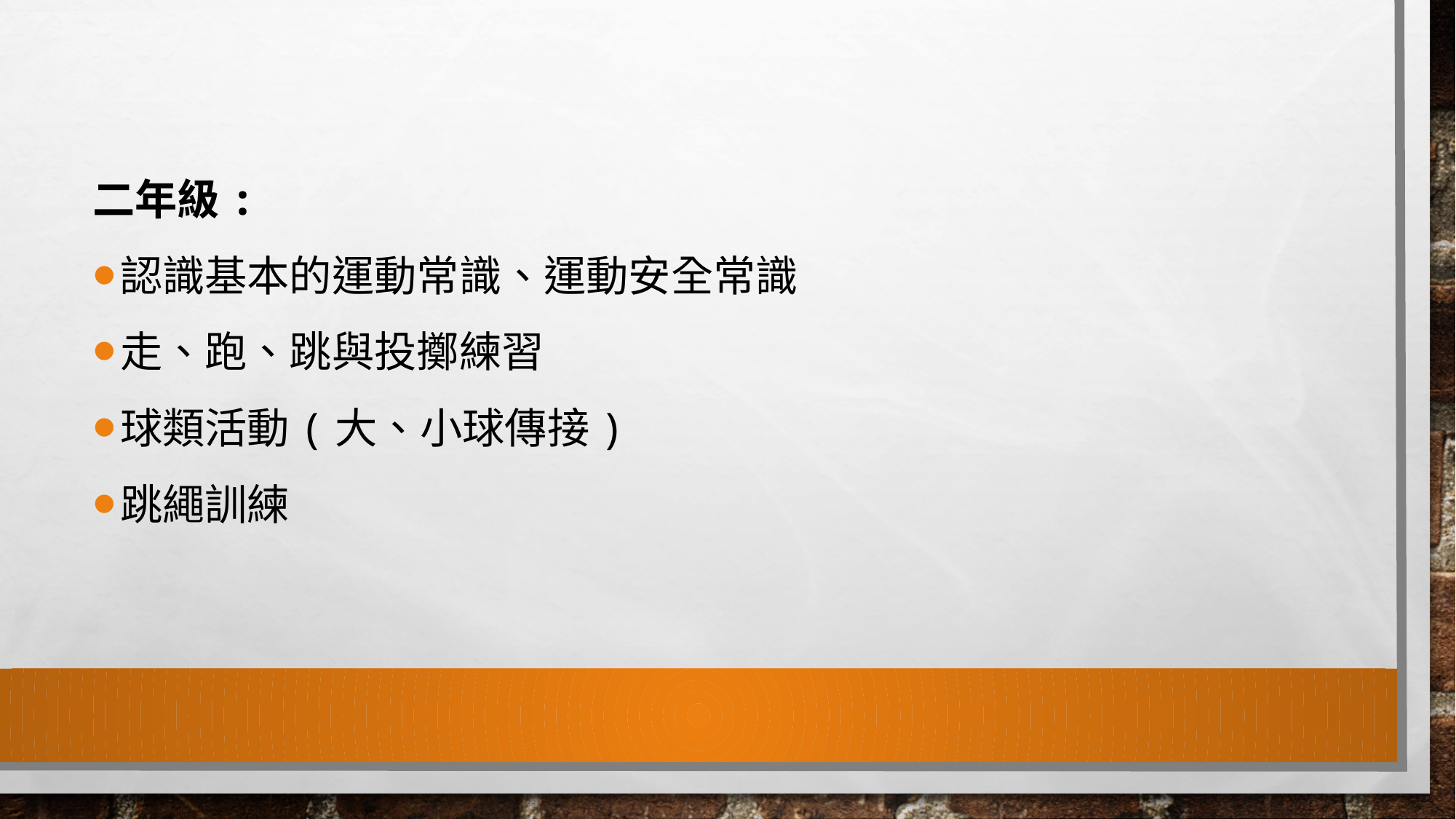

二年級:
認識基本的運動常識、運動安全常識
走、跑、跳與投擲練習
球類活動(大、小球傳接)
跳繩訓練